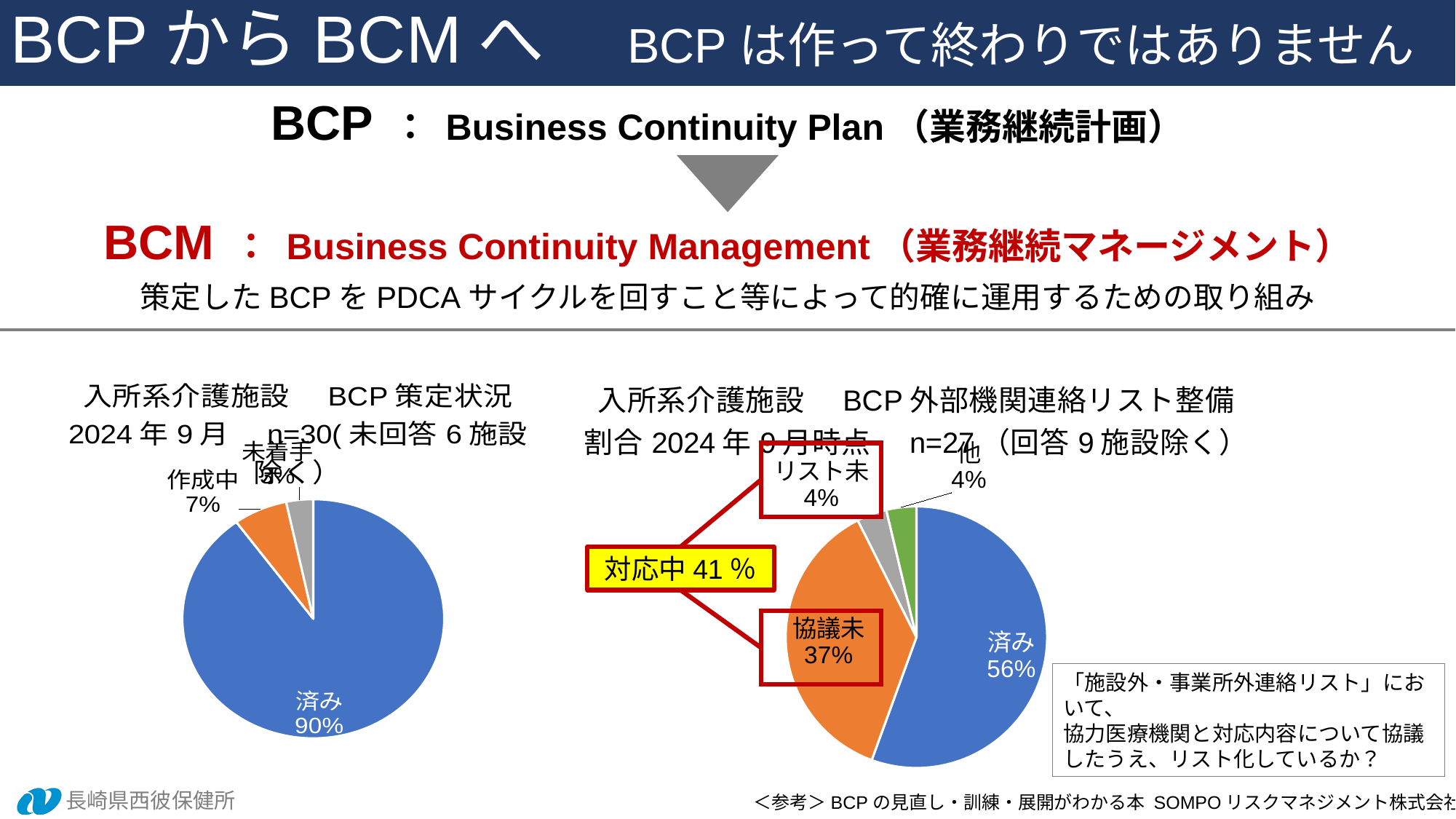

BCPからBCMへ　BCPは作って終わりではありません
BCP ： Business Continuity Plan（業務継続計画）

BCM ： Business Continuity Management（業務継続マネージメント）
策定したBCPをPDCAサイクルを回すこと等によって的確に運用するための取り組み

### Chart: 入所系介護施設　BCP策定状況
2024年9月　n=30(未回答6施設除く）

| Category |  |
|---|---|
| 済み | 27.0 |
| 作成中 | 2.0 |
| 未着手 | 1.0 |

### Chart: 入所系介護施設　BCP外部機関連絡リスト整備割合2024年9月時点　n=27（回答9施設除く）

| Category |  |
|---|---|
| 済み | 15.0 |
| 協議未 | 10.0 |
| リスト未 | 1.0 |
| 未着手 | 0.0 |
| 未定 | 0.0 |
| 他 | 1.0 |
対応中41％

「施設外・事業所外連絡リスト」において、
協力医療機関と対応内容について協議したうえ、リスト化しているか？
＜参考＞BCPの見直し・訓練・展開がわかる本 SOMPOリスクマネジメント株式会社